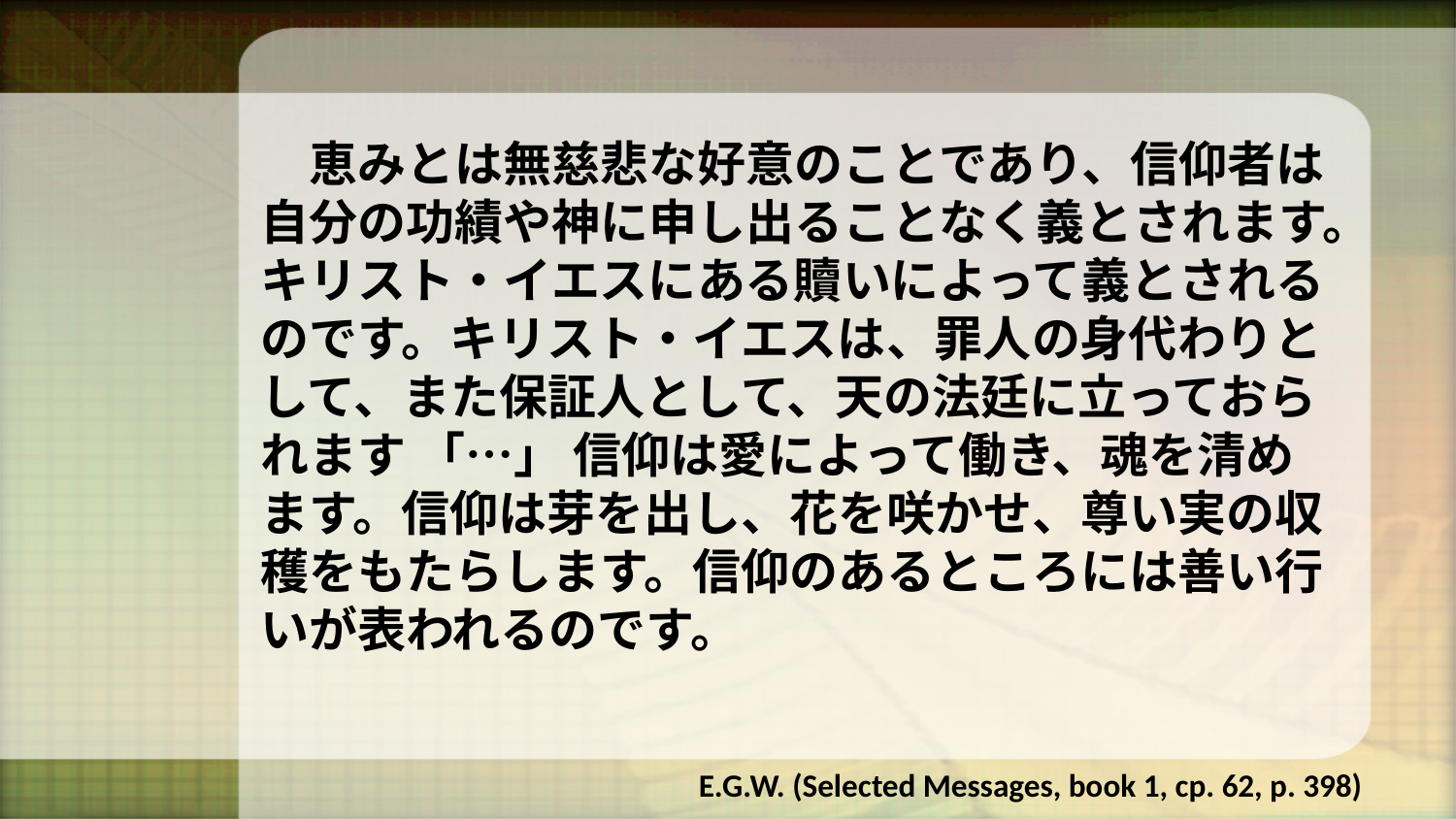

恵みとは無慈悲な好意のことであり、信仰者は自分の功績や神に申し出ることなく義とされます。キリスト・イエスにある贖いによって義とされるのです。キリスト・イエスは、罪人の身代わりとして、また保証人として、天の法廷に立っておられます 「…」 信仰は愛によって働き、魂を清めます。信仰は芽を出し、花を咲かせ、尊い実の収穫をもたらします。信仰のあるところには善い行いが表われるのです。
E.G.W. (Selected Messages, book 1, cp. 62, p. 398)